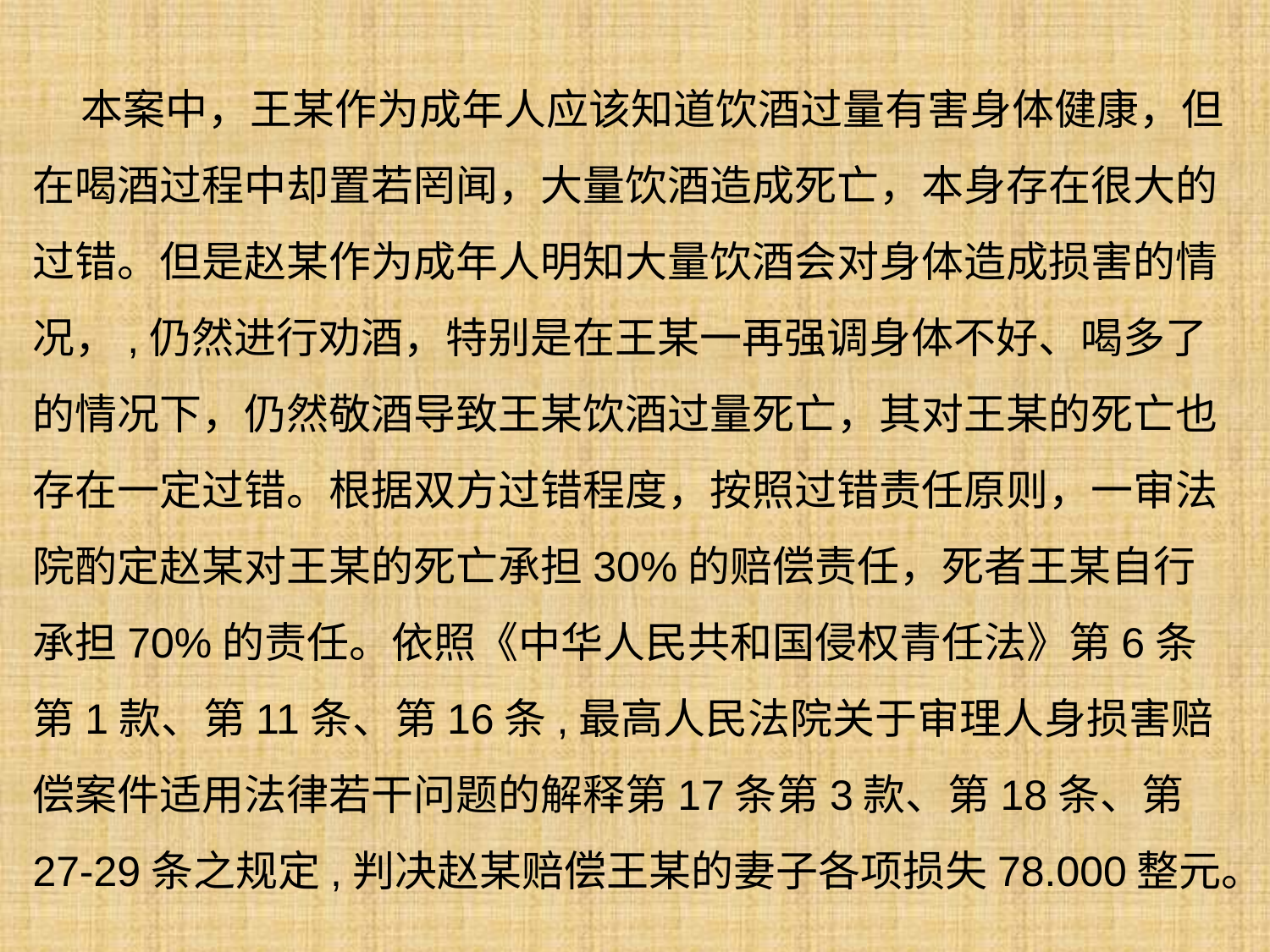

# 本案中，王某作为成年人应该知道饮酒过量有害身体健康，但在喝酒过程中却置若罔闻，大量饮酒造成死亡，本身存在很大的过错。但是赵某作为成年人明知大量饮酒会对身体造成损害的情况，,仍然进行劝酒，特别是在王某一再强调身体不好、喝多了的情况下，仍然敬酒导致王某饮酒过量死亡，其对王某的死亡也存在一定过错。根据双方过错程度，按照过错责任原则，一审法院酌定赵某对王某的死亡承担30%的赔偿责任，死者王某自行承担70%的责任。依照《中华人民共和国侵权青任法》第6条第1款、第11条、第16条,最高人民法院关于审理人身损害赔偿案件适用法律若干问题的解释第17条第3款、第18条、第27-29条之规定,判决赵某赔偿王某的妻子各项损失78.000整元。